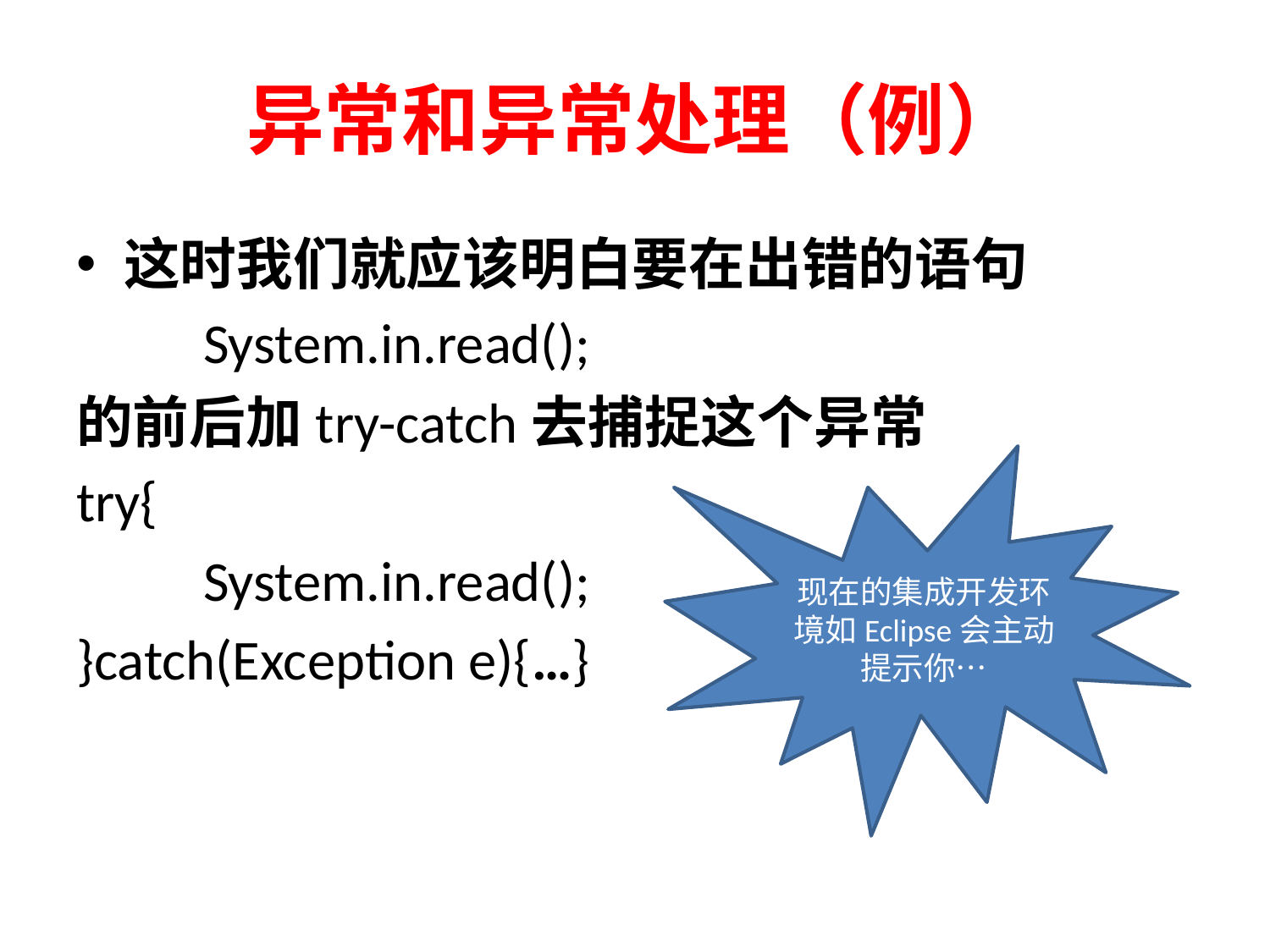

# 异常和异常处理（例）
这时我们就应该明白要在出错的语句
	System.in.read();
的前后加try-catch去捕捉这个异常
try{
	System.in.read();
}catch(Exception e){…}
现在的集成开发环
境如Eclipse会主动
提示你…